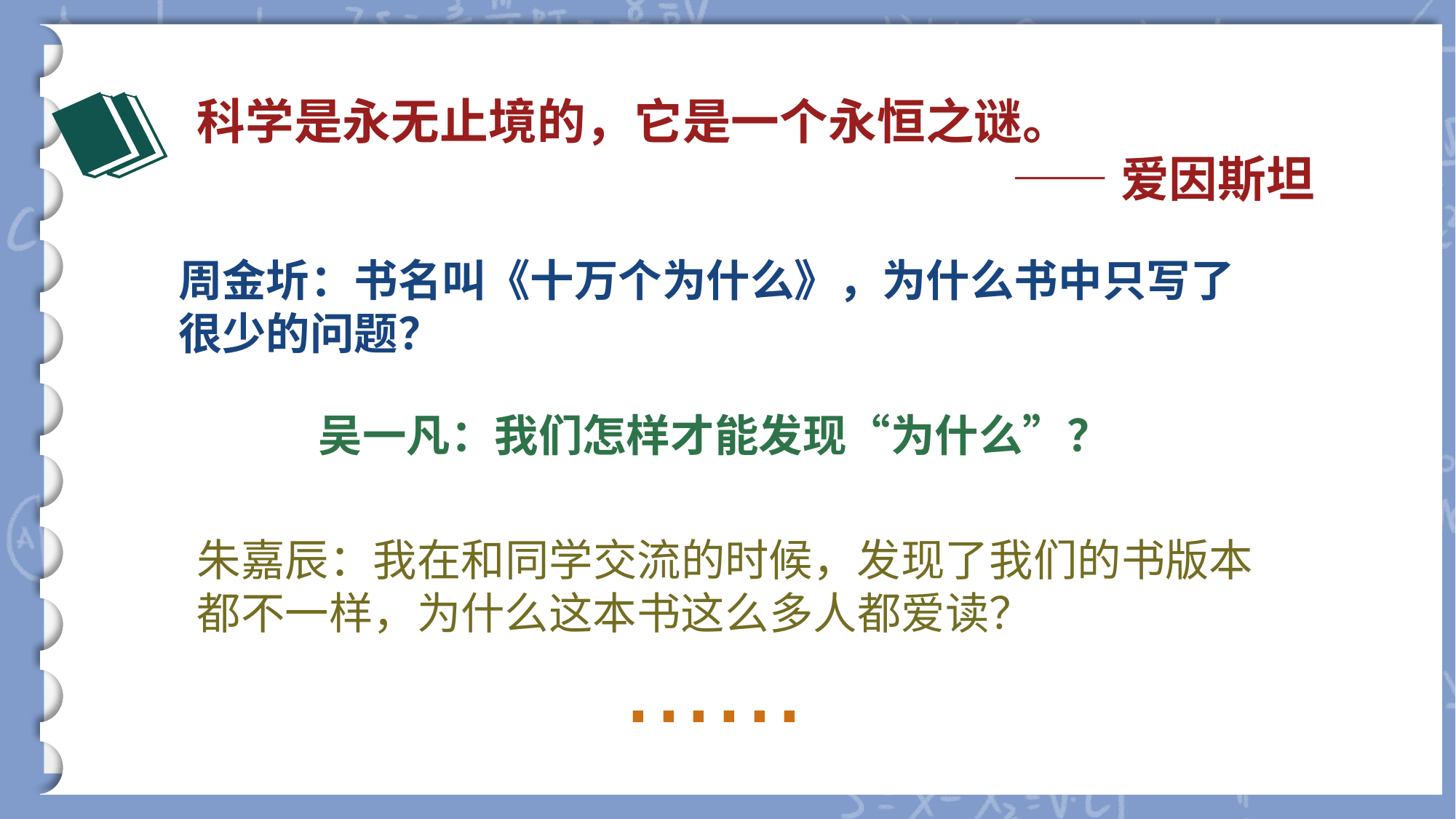

科学是永无止境的，它是一个永恒之谜。
——爱因斯坦

周金圻：书名叫《十万个为什么》，为什么书中只写了很少的问题？
吴一凡：我们怎样才能发现“为什么”？
朱嘉辰：我在和同学交流的时候，发现了我们的书版本都不一样，为什么这本书这么多人都爱读？
......